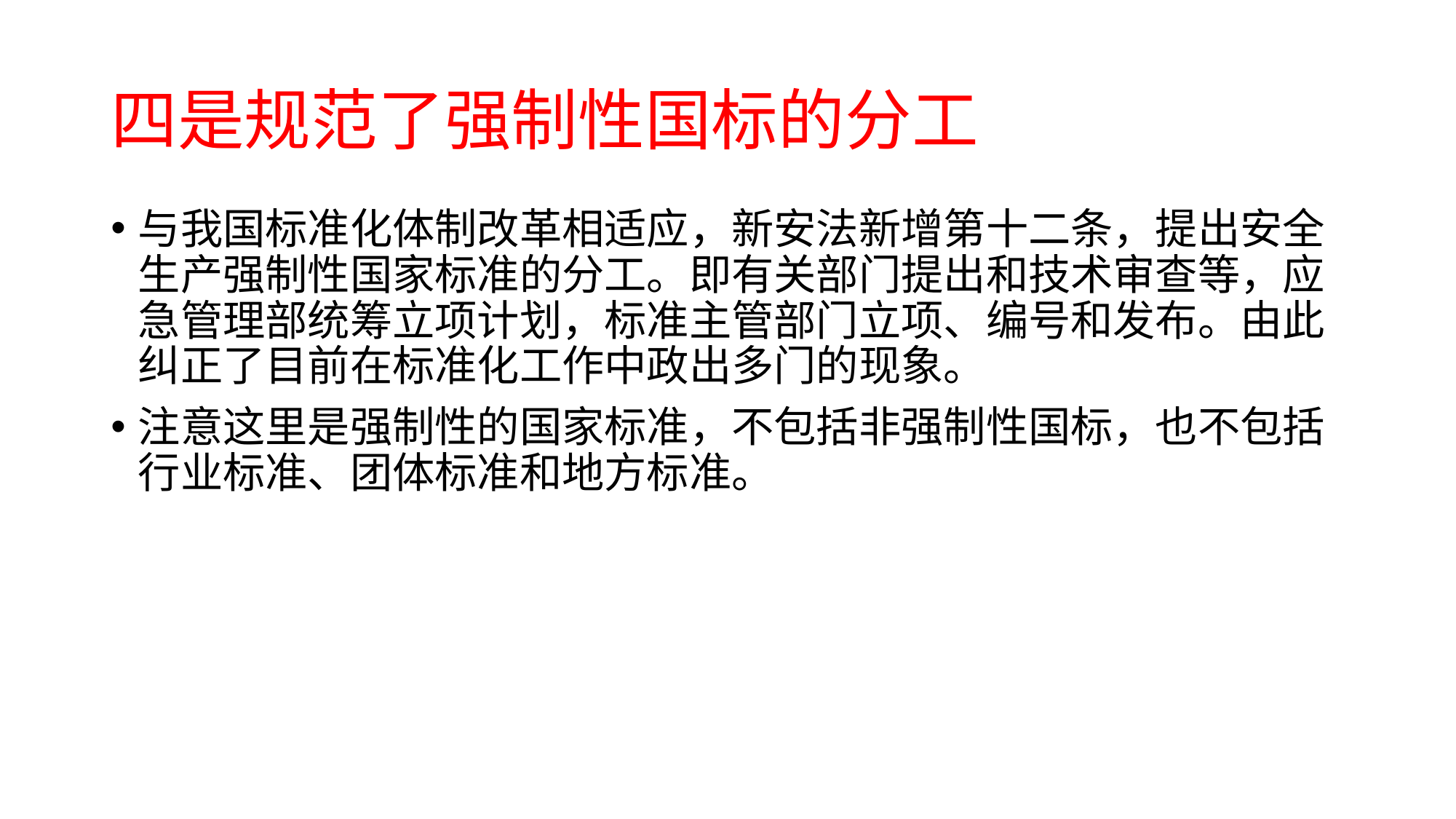

# 四是规范了强制性国标的分工
与我国标准化体制改革相适应，新安法新增第十二条，提出安全生产强制性国家标准的分工。即有关部门提出和技术审查等，应急管理部统筹立项计划，标准主管部门立项、编号和发布。由此纠正了目前在标准化工作中政出多门的现象。
注意这里是强制性的国家标准，不包括非强制性国标，也不包括行业标准、团体标准和地方标准。
85